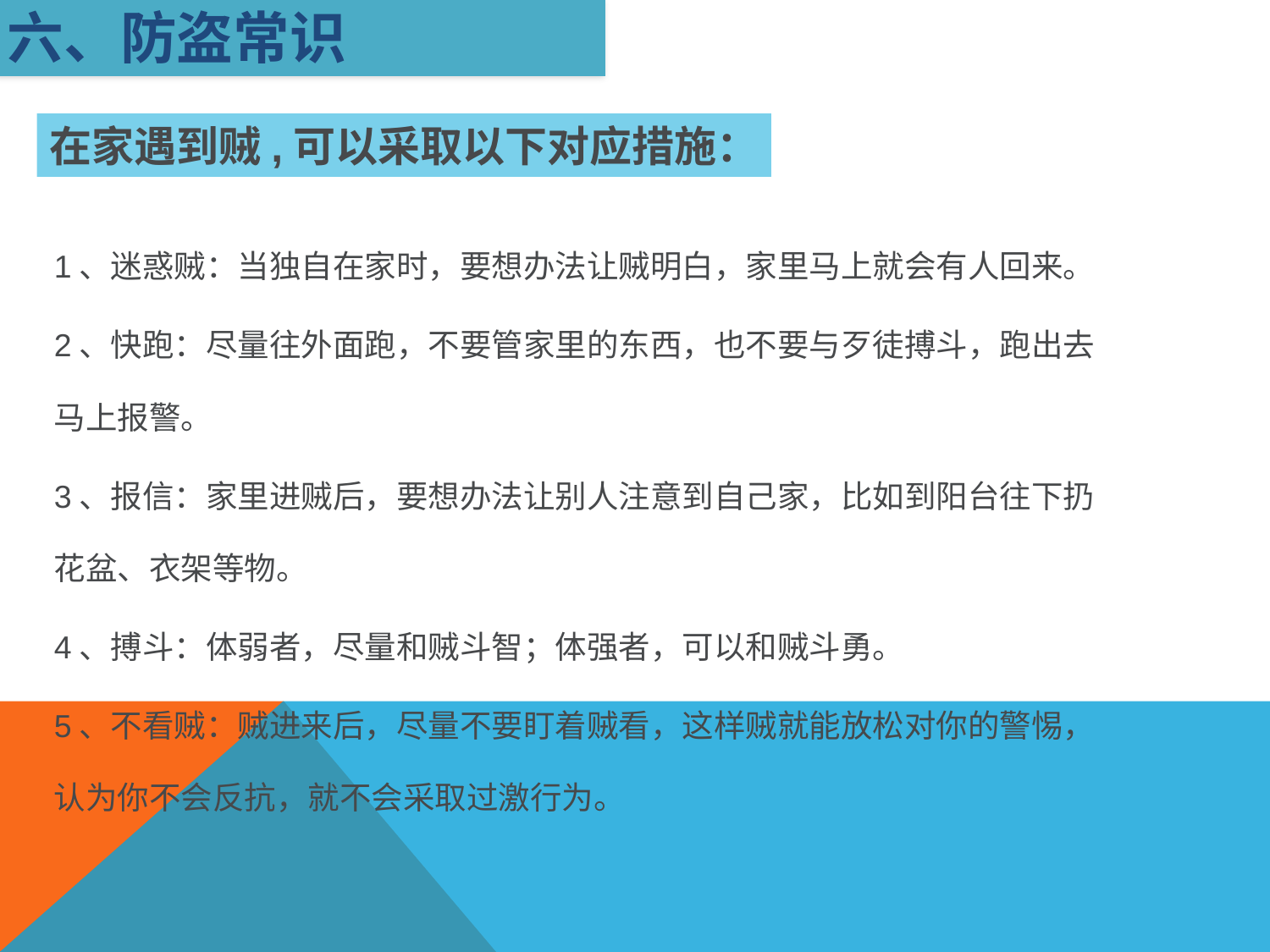

六、防盗常识

在家遇到贼,可以采取以下对应措施：
1、迷惑贼：当独自在家时，要想办法让贼明白，家里马上就会有人回来。
2、快跑：尽量往外面跑，不要管家里的东西，也不要与歹徒搏斗，跑出去马上报警。
3、报信：家里进贼后，要想办法让别人注意到自己家，比如到阳台往下扔花盆、衣架等物。
4、搏斗：体弱者，尽量和贼斗智；体强者，可以和贼斗勇。
5、不看贼：贼进来后，尽量不要盯着贼看，这样贼就能放松对你的警惕，认为你不会反抗，就不会采取过激行为。